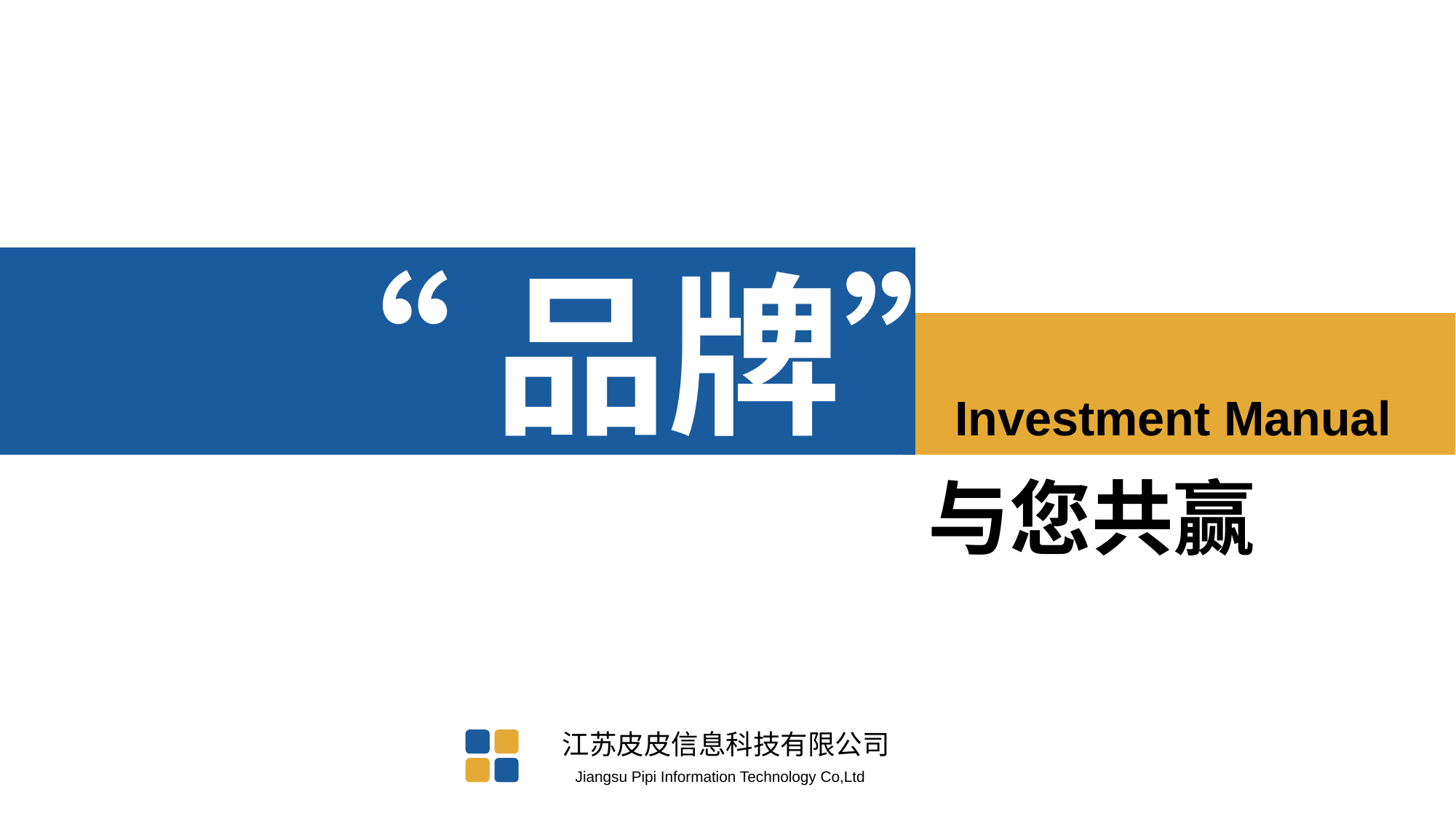

“品牌”

Investment Manual
与您共赢
江苏皮皮信息科技有限公司

Jiangsu Pipi Information Technology Co,Ltd